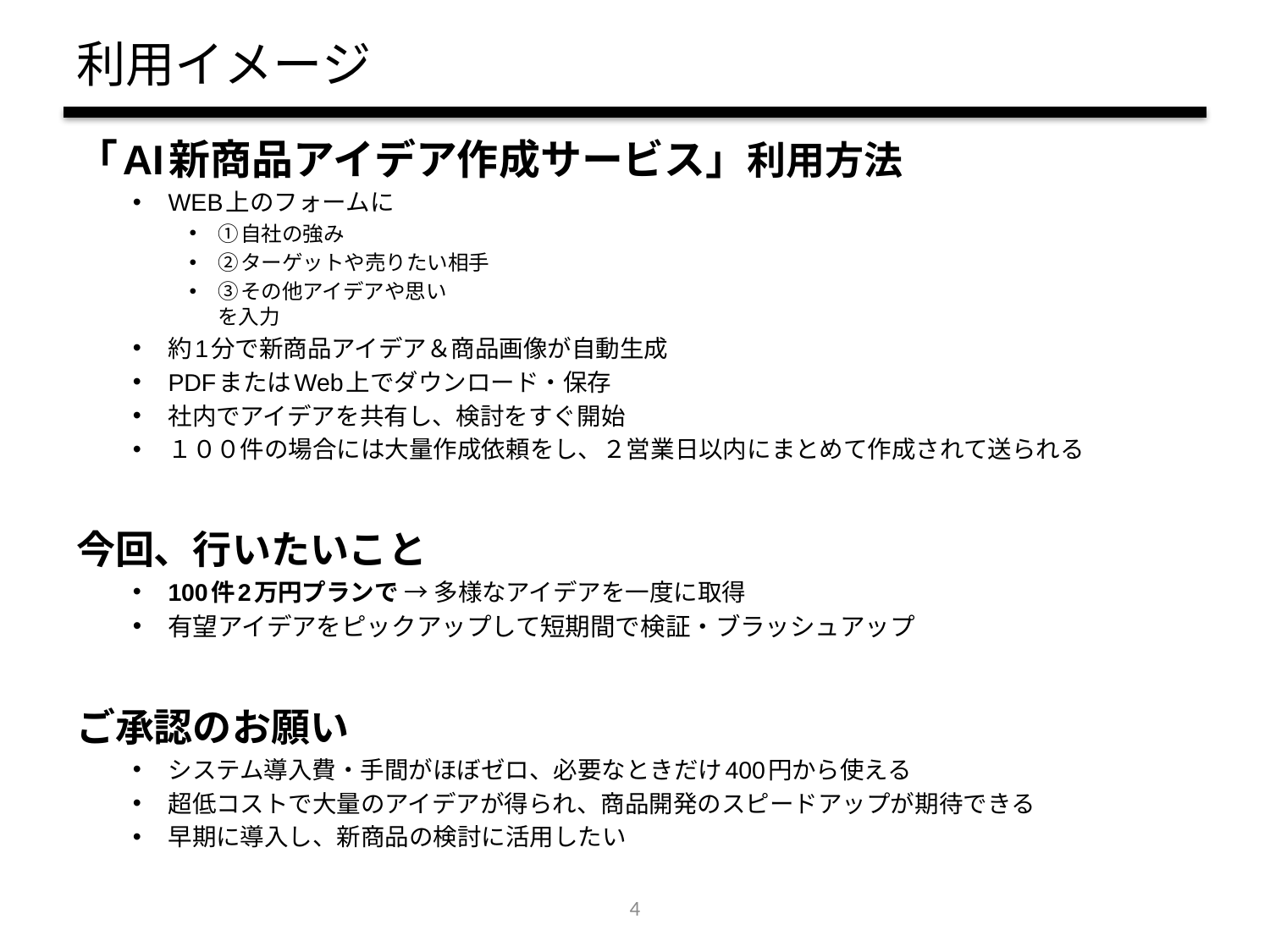

# 利用イメージ
「AI新商品アイデア作成サービス」利用方法
WEB上のフォームに
①自社の強み
②ターゲットや売りたい相手
③その他アイデアや思い
を入力
約1分で新商品アイデア＆商品画像が自動生成
PDFまたはWeb上でダウンロード・保存
社内でアイデアを共有し、検討をすぐ開始
１００件の場合には大量作成依頼をし、２営業日以内にまとめて作成されて送られる

今回、行いたいこと
100件2万円プランで → 多様なアイデアを一度に取得
有望アイデアをピックアップして短期間で検証・ブラッシュアップ

ご承認のお願い
システム導入費・手間がほぼゼロ、必要なときだけ400円から使える
超低コストで大量のアイデアが得られ、商品開発のスピードアップが期待できる
早期に導入し、新商品の検討に活用したい